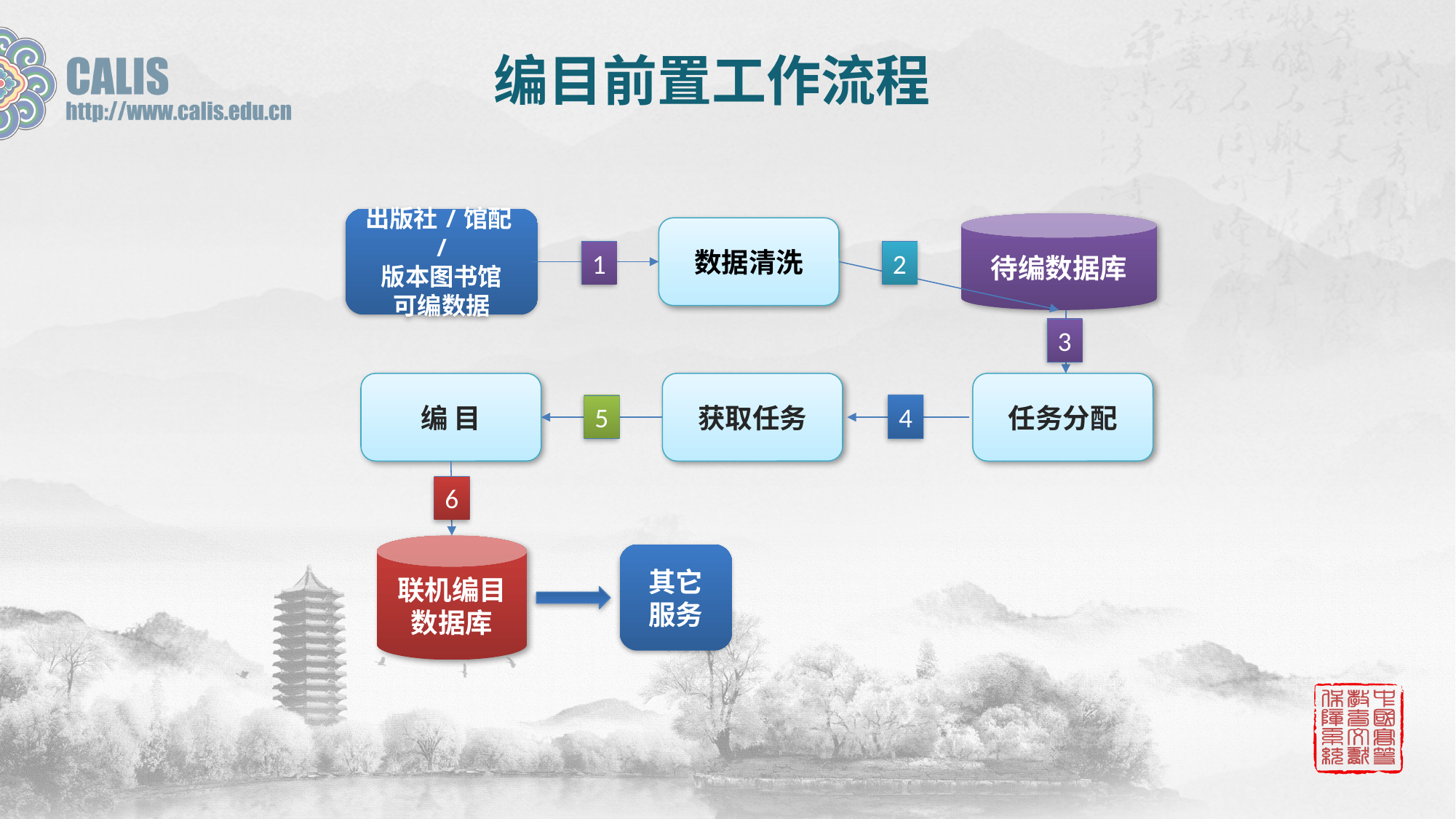

编目前置工作流程
出版社/馆配/
版本图书馆
可编数据
待编数据库
数据清洗
1
2
3
获取任务
任务分配
编 目
5
4
6
联机编目数据库
其它服务